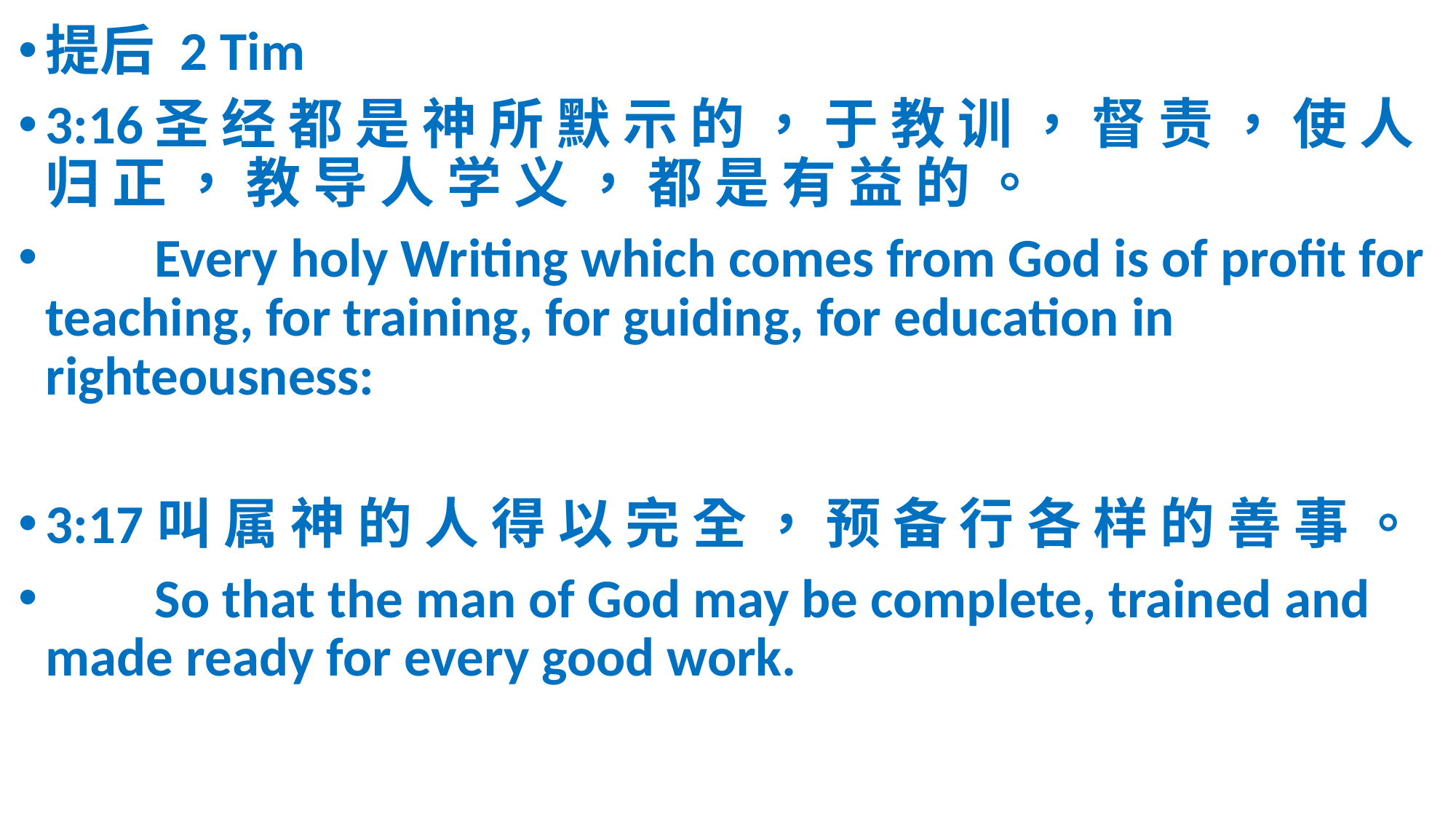

提后 2 Tim
3:16	圣 经 都 是 神 所 默 示 的 ， 于 教 训 ， 督 责 ， 使 人 归 正 ， 教 导 人 学 义 ， 都 是 有 益 的 。
   	Every holy Writing which comes from God is of profit for teaching, for training, for guiding, for education in righteousness:

3:17叫 属 神 的 人 得 以 完 全 ， 预 备 行 各 样 的 善 事 。
   	So that the man of God may be complete, trained and made ready for every good work.